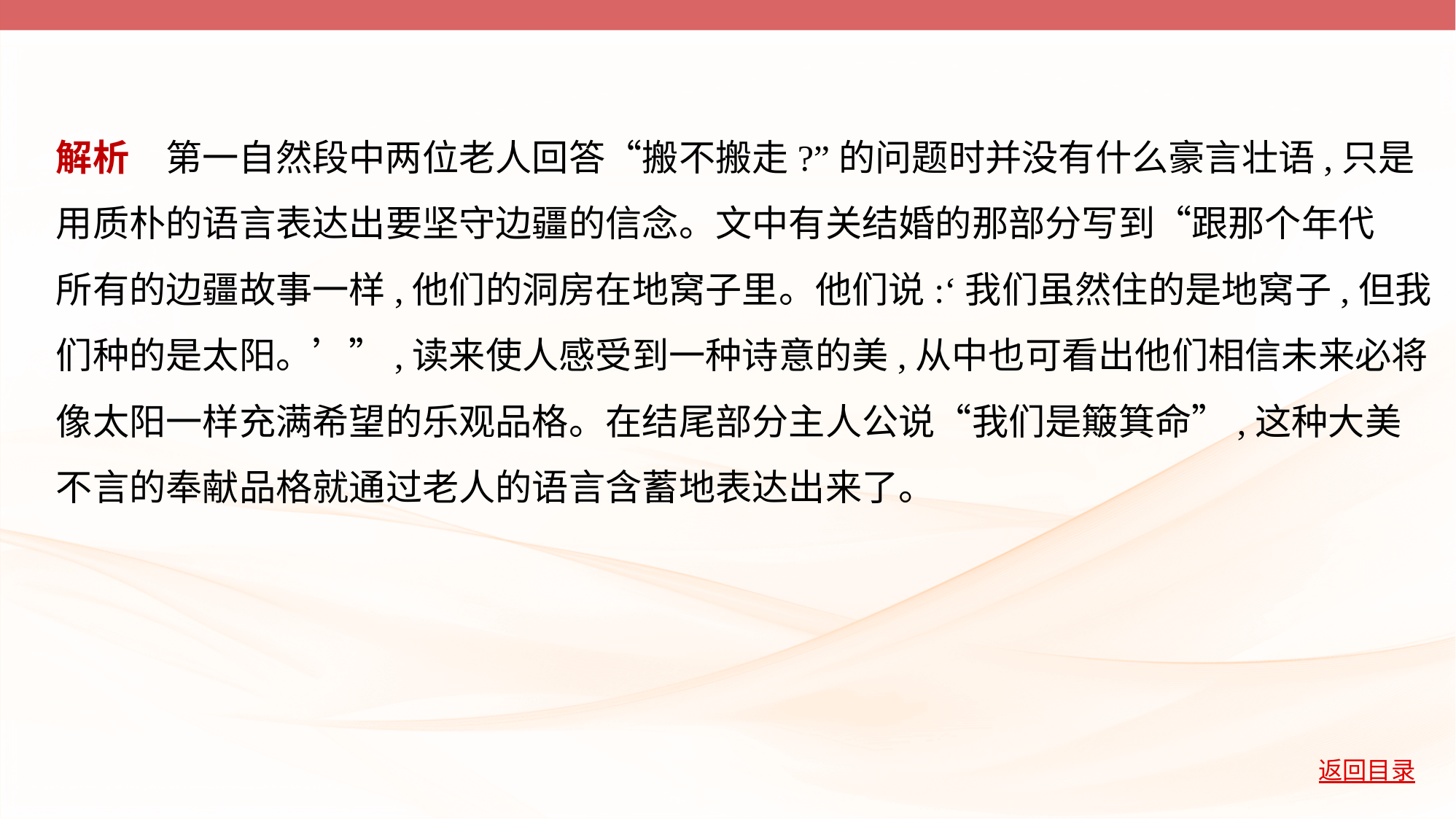

解析　第一自然段中两位老人回答“搬不搬走?”的问题时并没有什么豪言壮语,只是
用质朴的语言表达出要坚守边疆的信念。文中有关结婚的那部分写到“跟那个年代
所有的边疆故事一样,他们的洞房在地窝子里。他们说:‘我们虽然住的是地窝子,但我
们种的是太阳。’”,读来使人感受到一种诗意的美,从中也可看出他们相信未来必将
像太阳一样充满希望的乐观品格。在结尾部分主人公说“我们是簸箕命”,这种大美
不言的奉献品格就通过老人的语言含蓄地表达出来了。